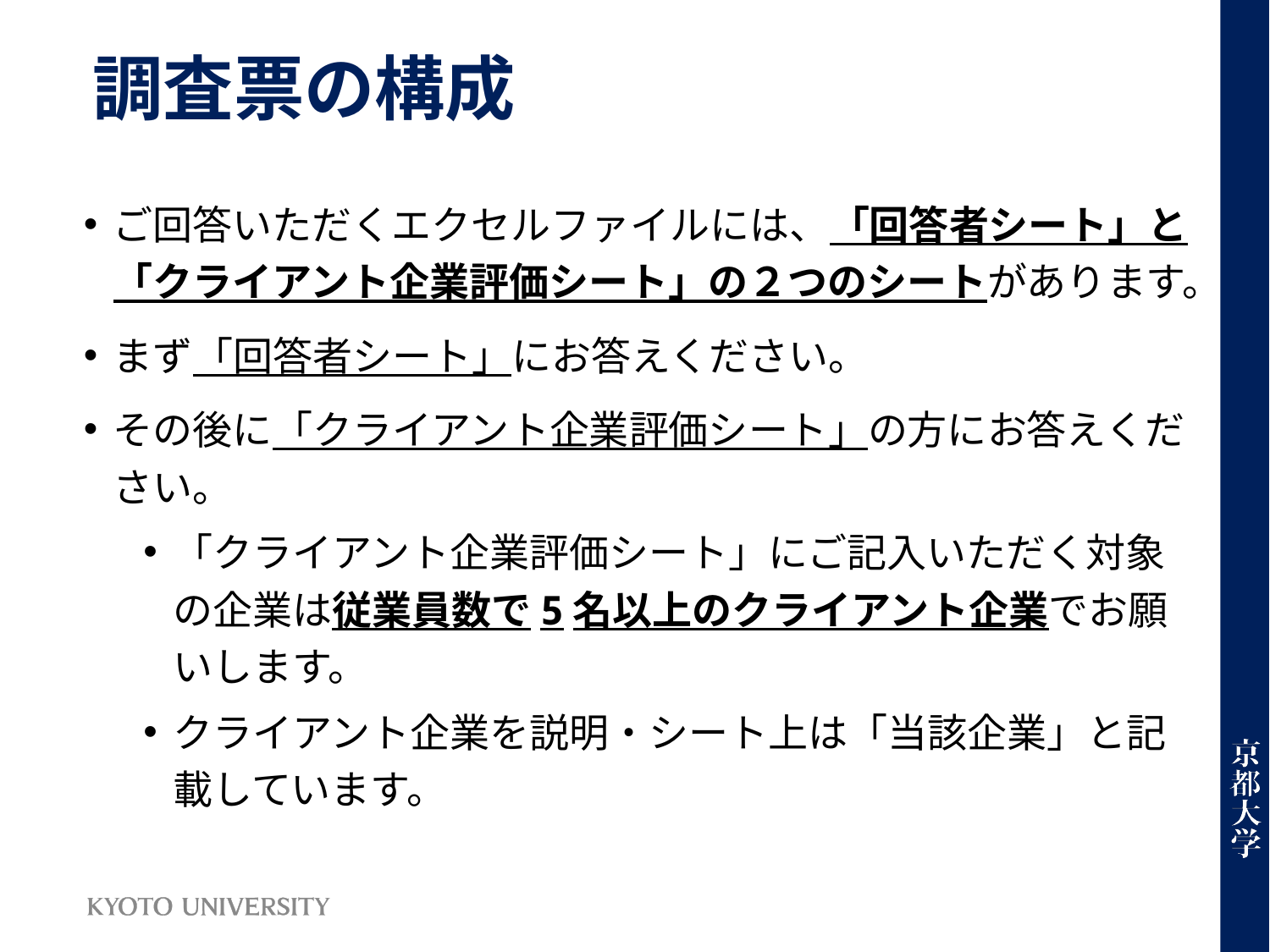

# 調査票の構成
ご回答いただくエクセルファイルには、「回答者シート」と「クライアント企業評価シート」の２つのシートがあります。
まず「回答者シート」にお答えください。
その後に「クライアント企業評価シート」の方にお答えください。
「クライアント企業評価シート」にご記入いただく対象の企業は従業員数で5名以上のクライアント企業でお願いします。
クライアント企業を説明・シート上は「当該企業」と記載しています。